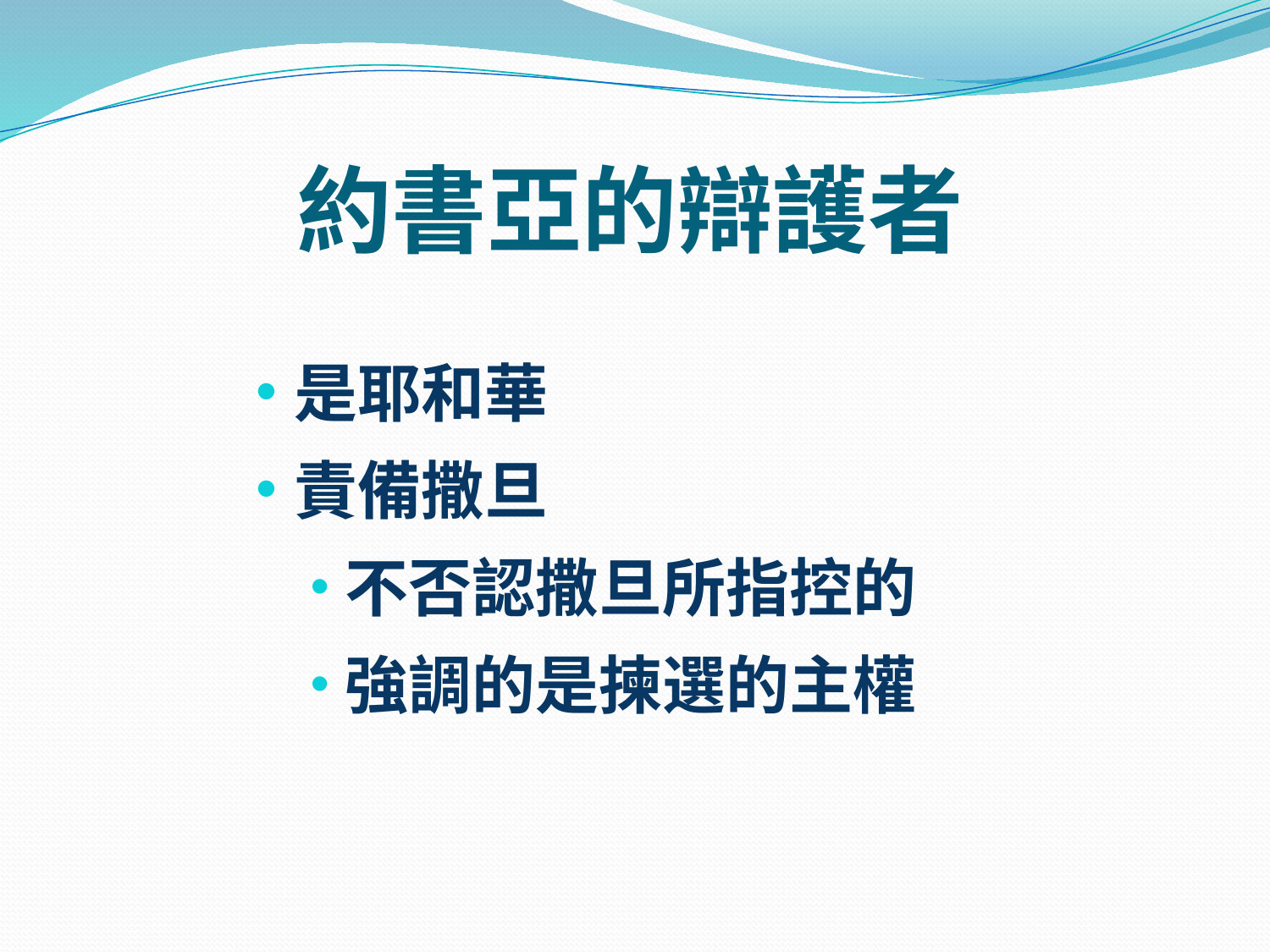

# 約書亞的辯護者
是耶和華
責備撒旦
不否認撒旦所指控的
強調的是揀選的主權